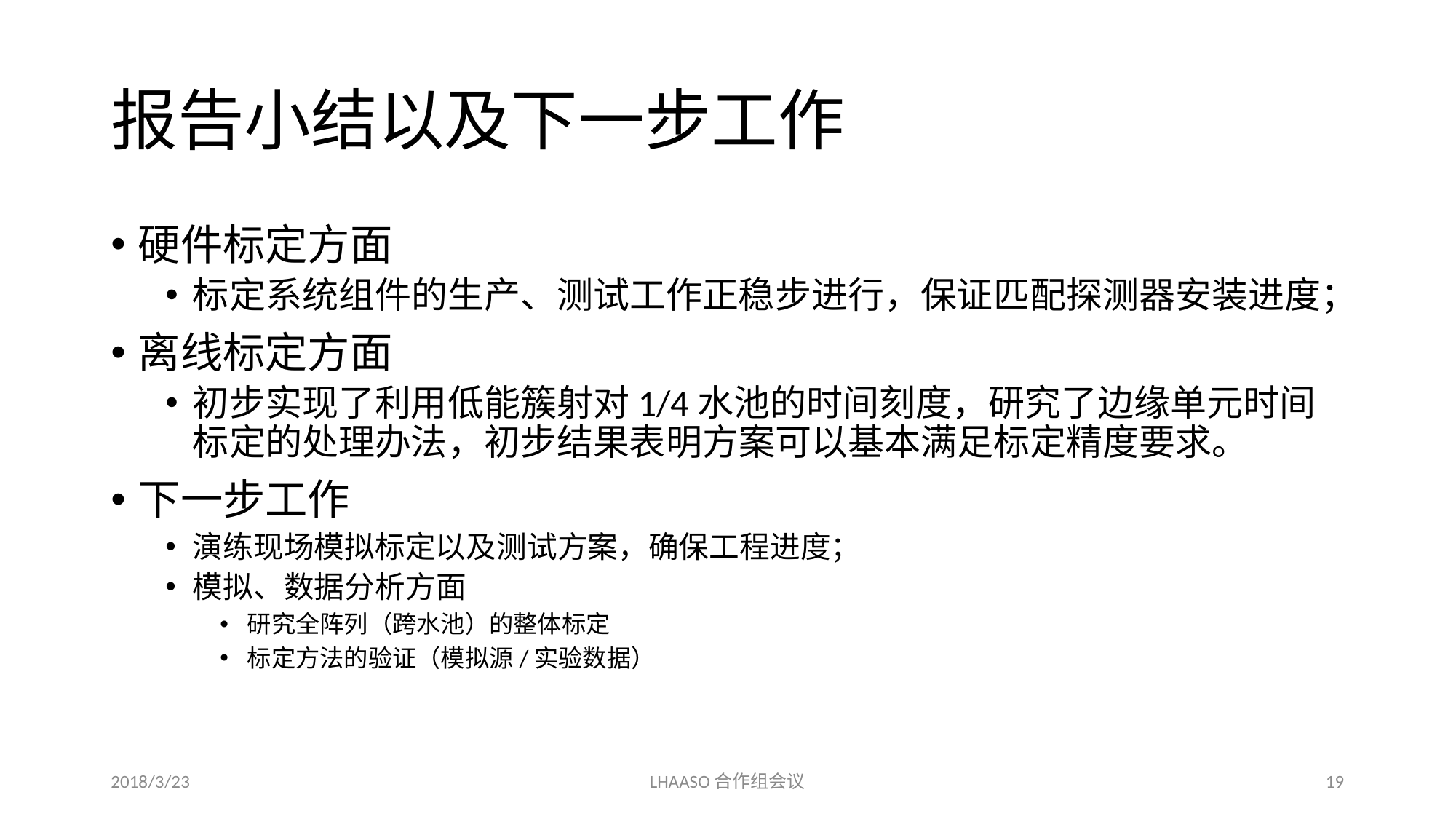

# 报告小结以及下一步工作
硬件标定方面
标定系统组件的生产、测试工作正稳步进行，保证匹配探测器安装进度；
离线标定方面
初步实现了利用低能簇射对1/4水池的时间刻度，研究了边缘单元时间标定的处理办法，初步结果表明方案可以基本满足标定精度要求。
下一步工作
演练现场模拟标定以及测试方案，确保工程进度；
模拟、数据分析方面
研究全阵列（跨水池）的整体标定
标定方法的验证（模拟源/实验数据）

2018/3/23
LHAASO合作组会议
19